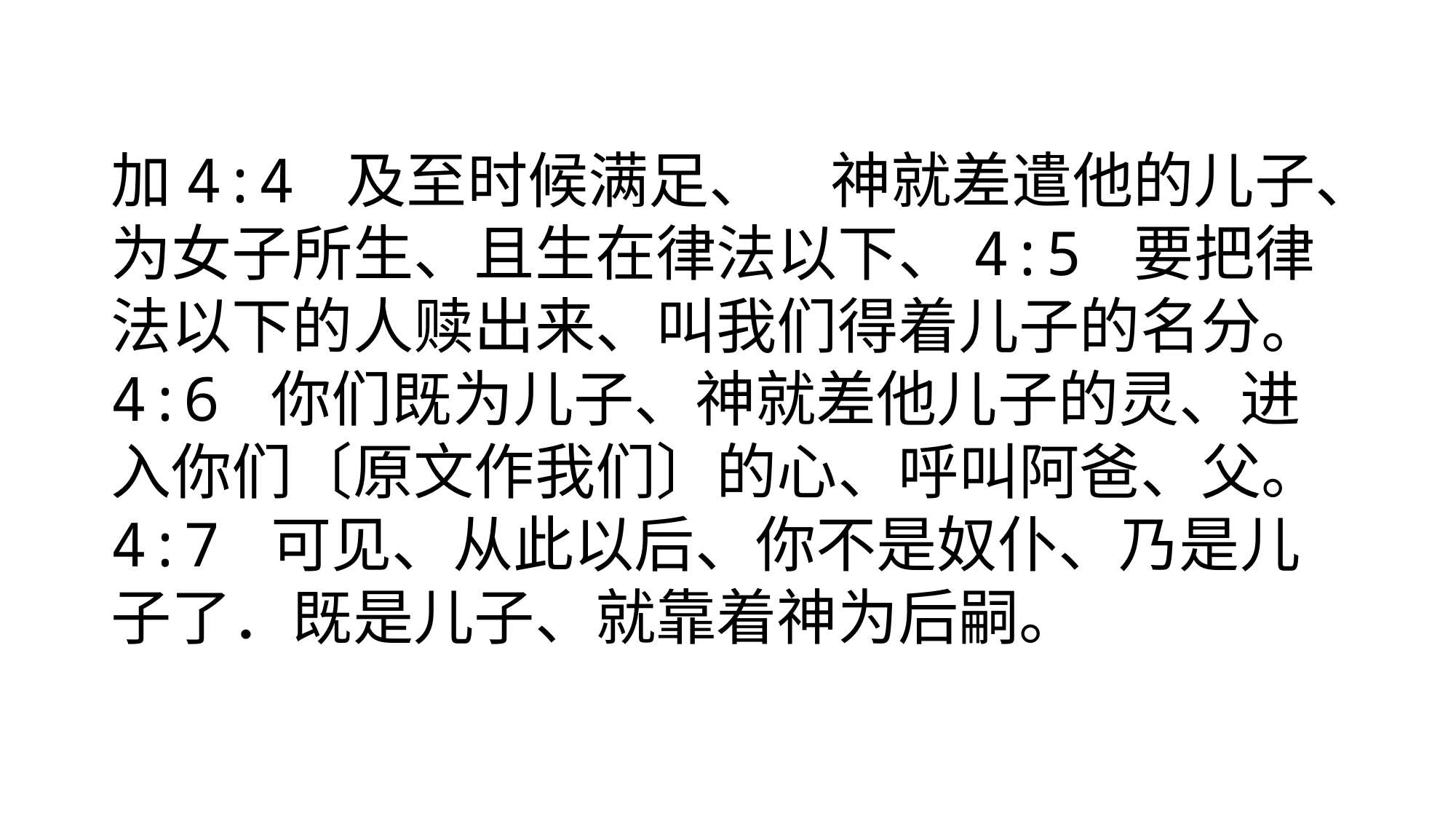

#
加4:4 及至时候满足、　神就差遣他的儿子、为女子所生、且生在律法以下、4:5 要把律法以下的人赎出来、叫我们得着儿子的名分。4:6 你们既为儿子、神就差他儿子的灵、进入你们〔原文作我们〕的心、呼叫阿爸、父。4:7 可见、从此以后、你不是奴仆、乃是儿子了．既是儿子、就靠着神为后嗣。